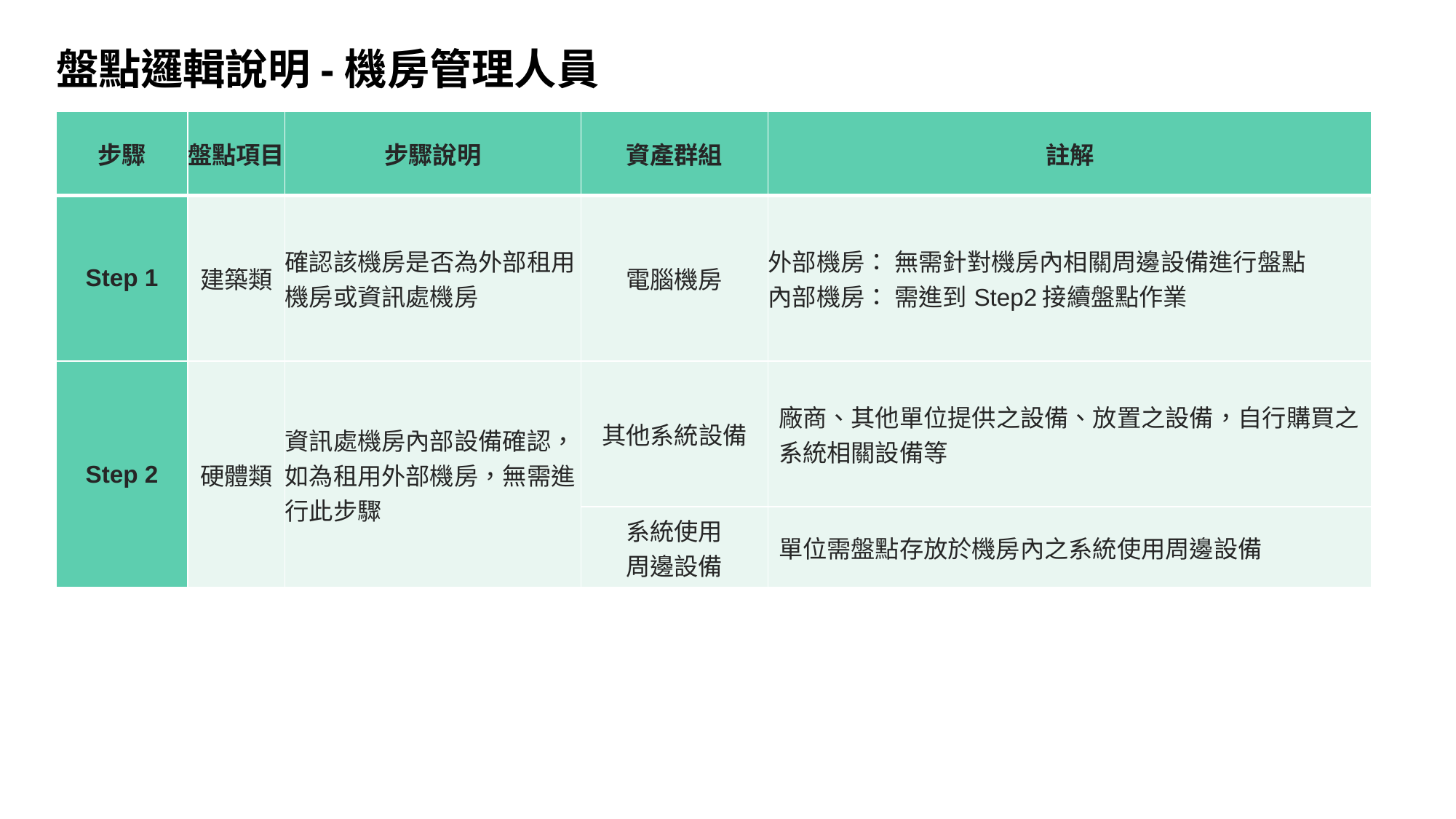

# 盤點邏輯說明-機房管理人員

| 步驟 | 盤點項目 | 步驟說明 | 資產群組 | 註解 |
| --- | --- | --- | --- | --- |
| Step 1 | 建築類 | 確認該機房是否為外部租用機房或資訊處機房 | 電腦機房 | 外部機房： 無需針對機房內相關周邊設備進行盤點 內部機房： 需進到Step2接續盤點作業 |
| Step 2 | 硬體類 | 資訊處機房內部設備確認，如為租用外部機房，無需進行此步驟 | 其他系統設備 | 廠商、其他單位提供之設備、放置之設備，自行購買之系統相關設備等 |
|  |  |  | 系統使用 周邊設備 | 單位需盤點存放於機房內之系統使用周邊設備 |